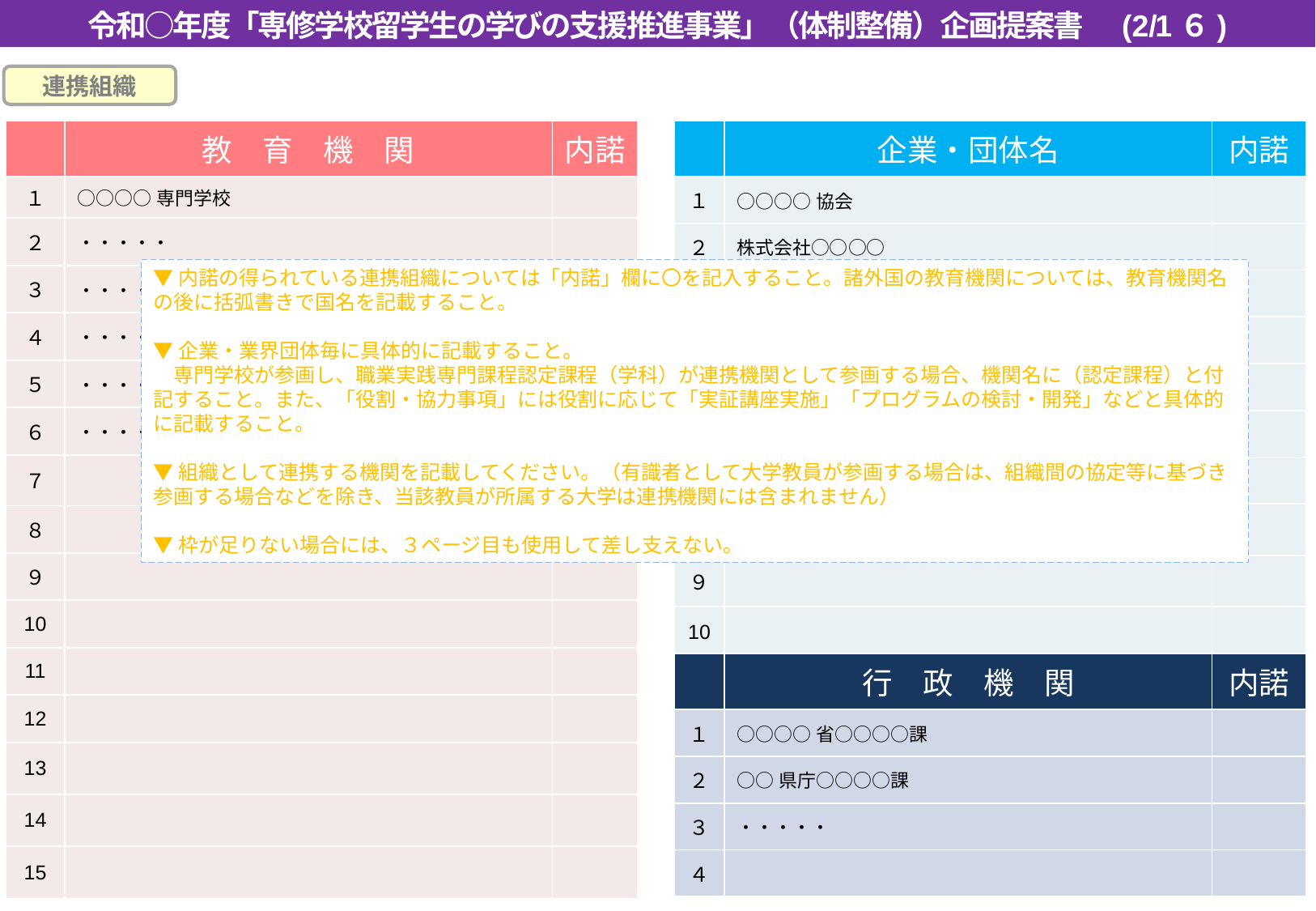

令和○年度「専修学校留学生の学びの支援推進事業」（体制整備）企画提案書　(2/1６)
連携組織
|  | 教　育　機　関 | 内諾 |
| --- | --- | --- |
| １ | ○○○○専門学校 |  |
| ２ | ・・・・・ |  |
| ３ | ・・・・・ |  |
| ４ | ・・・・・ |  |
| ５ | ・・・・・ |  |
| ６ | ・・・・・university（国名） |  |
| ７ |  |  |
| ８ |  |  |
| ９ |  |  |
| 10 |  |  |
| 11 |  |  |
| 12 |  |  |
| 13 |  |  |
| 14 |  |  |
| 15 |  |  |
|  | 企業・団体名 | 内諾 |
| --- | --- | --- |
| １ | ○○○○協会 |  |
| ２ | 株式会社○○○○ |  |
| ３ | ・・・・・ |  |
| ４ | ・・・・・ |  |
| ５ |  |  |
| ６ |  |  |
| ７ |  |  |
| ８ |  |  |
| ９ |  |  |
| 10 |  |  |
▼内諾の得られている連携組織については「内諾」欄に〇を記入すること。諸外国の教育機関については、教育機関名の後に括弧書きで国名を記載すること。

▼企業・業界団体毎に具体的に記載すること。
　専門学校が参画し、職業実践専門課程認定課程（学科）が連携機関として参画する場合、機関名に（認定課程）と付記すること。また、「役割・協力事項」には役割に応じて「実証講座実施」「プログラムの検討・開発」などと具体的に記載すること。

▼組織として連携する機関を記載してください。（有識者として大学教員が参画する場合は、組織間の協定等に基づき参画する場合などを除き、当該教員が所属する大学は連携機関には含まれません）

▼枠が足りない場合には、３ページ目も使用して差し支えない。
|  | 行　政　機　関 | 内諾 |
| --- | --- | --- |
| １ | ○○○○省○○○○課 |  |
| ２ | ○○県庁○○○○課 |  |
| ３ | ・・・・・ |  |
| ４ |  |  |